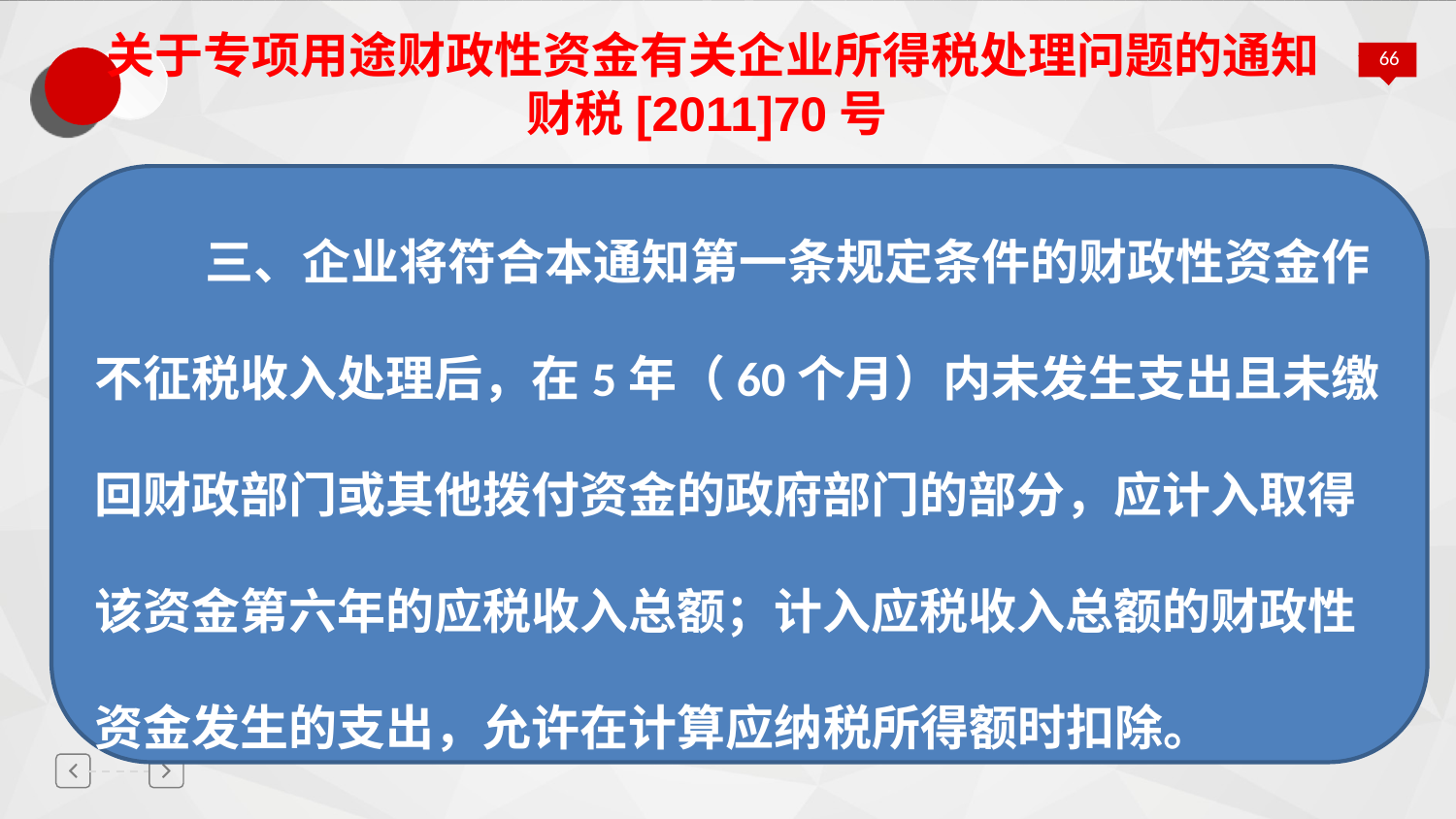

# 关于专项用途财政性资金有关企业所得税处理问题的通知 财税[2011]70号
         三、企业将符合本通知第一条规定条件的财政性资金作不征税收入处理后，在5年（60个月）内未发生支出且未缴回财政部门或其他拨付资金的政府部门的部分，应计入取得该资金第六年的应税收入总额；计入应税收入总额的财政性资金发生的支出，允许在计算应纳税所得额时扣除。